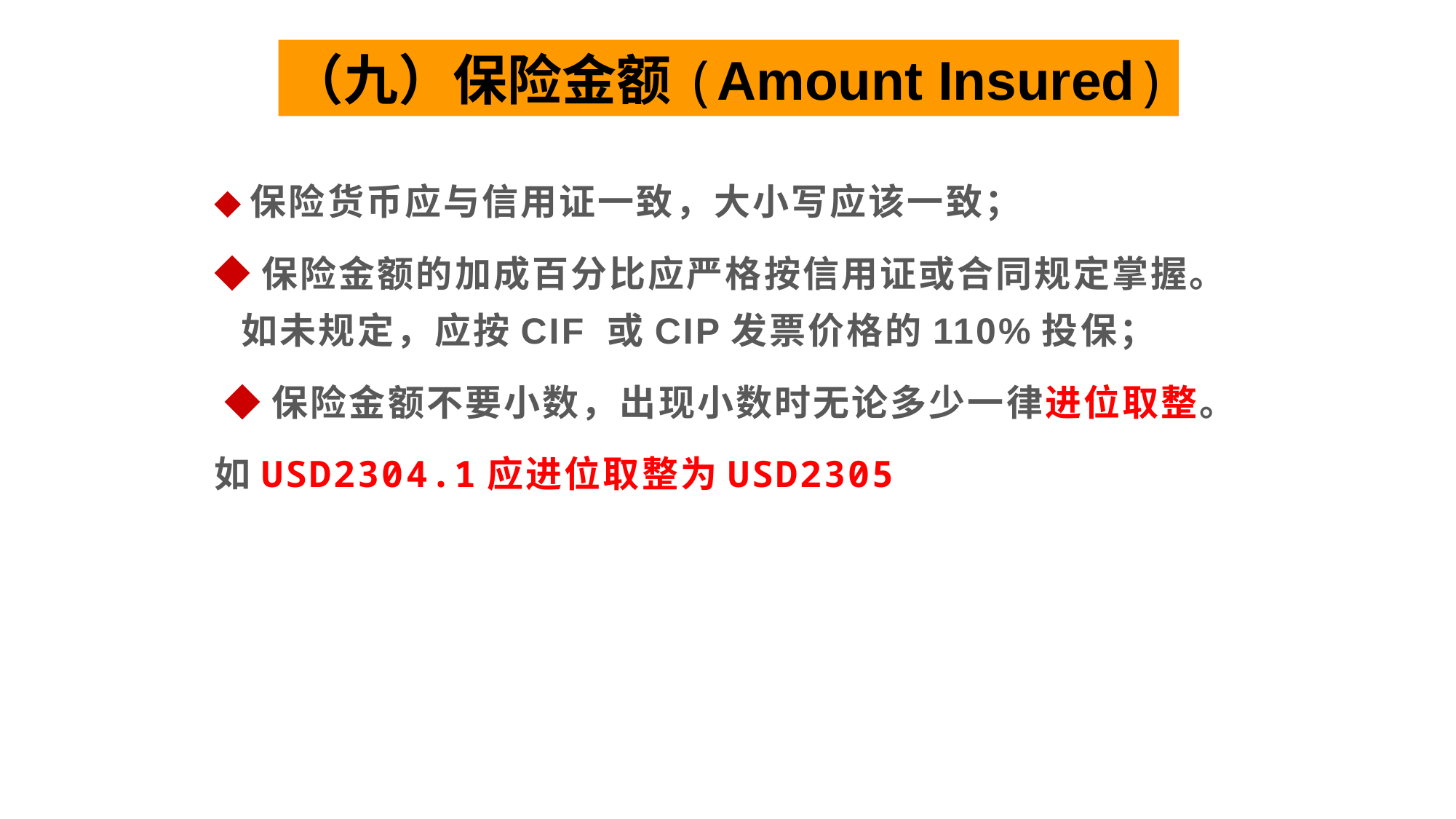

（九）保险金额(Amount Insured)
◆保险货币应与信用证一致，大小写应该一致；
◆保险金额的加成百分比应严格按信用证或合同规定掌握。如未规定，应按CIF 或CIP发票价格的110%投保；
 ◆保险金额不要小数，出现小数时无论多少一律进位取整。
如USD2304.1应进位取整为USD2305